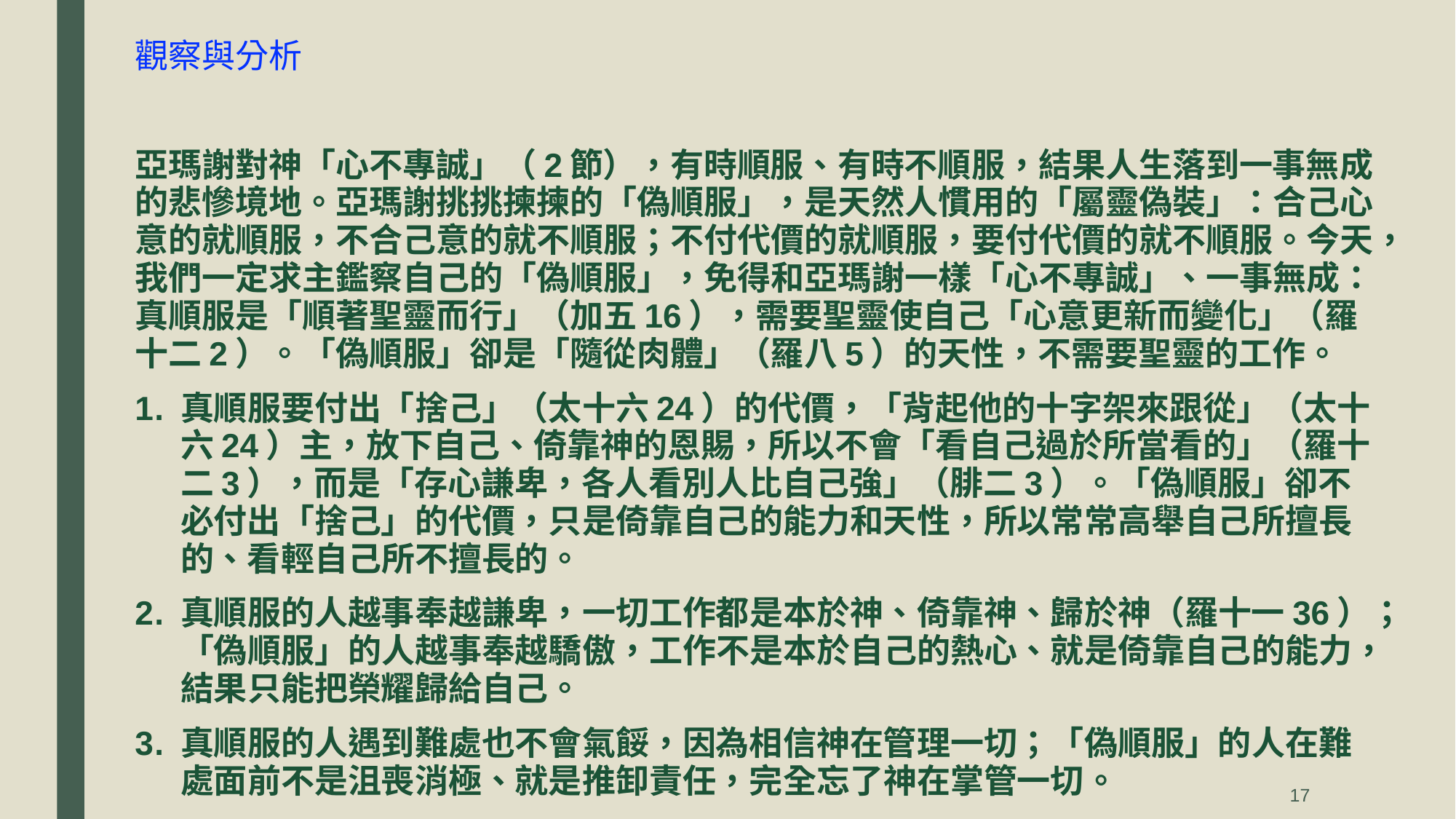

觀察與分析

亞瑪謝對神「心不專誠」（2節），有時順服、有時不順服，結果人生落到一事無成的悲慘境地。亞瑪謝挑挑揀揀的「偽順服」，是天然人慣用的「屬靈偽裝」：合己心意的就順服，不合己意的就不順服；不付代價的就順服，要付代價的就不順服。今天，我們一定求主鑑察自己的「偽順服」，免得和亞瑪謝一樣「心不專誠」、一事無成：真順服是「順著聖靈而行」（加五16），需要聖靈使自己「心意更新而變化」（羅十二2）。「偽順服」卻是「隨從肉體」（羅八5）的天性，不需要聖靈的工作。
真順服要付出「捨己」（太十六24）的代價，「背起他的十字架來跟從」（太十六24）主，放下自己、倚靠神的恩賜，所以不會「看自己過於所當看的」（羅十二3），而是「存心謙卑，各人看別人比自己強」（腓二3）。「偽順服」卻不必付出「捨己」的代價，只是倚靠自己的能力和天性，所以常常高舉自己所擅長的、看輕自己所不擅長的。
真順服的人越事奉越謙卑，一切工作都是本於神、倚靠神、歸於神（羅十一36）；「偽順服」的人越事奉越驕傲，工作不是本於自己的熱心、就是倚靠自己的能力，結果只能把榮耀歸給自己。
真順服的人遇到難處也不會氣餒，因為相信神在管理一切；「偽順服」的人在難處面前不是沮喪消極、就是推卸責任，完全忘了神在掌管一切。

17